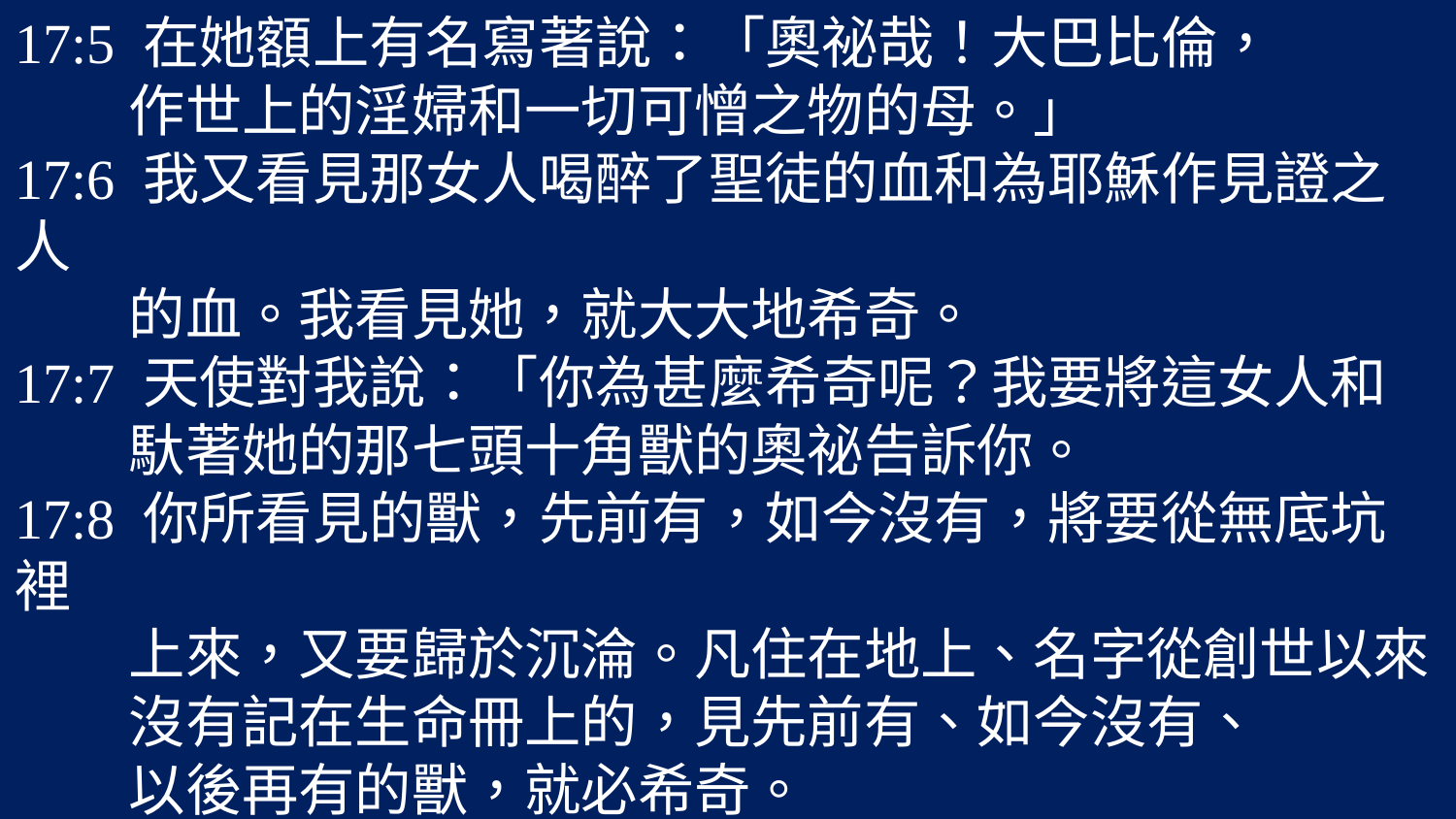

17:5 在她額上有名寫著說：「奧祕哉！大巴比倫，
        作世上的淫婦和一切可憎之物的母。」
17:6 我又看見那女人喝醉了聖徒的血和為耶穌作見證之人
        的血。我看見她，就大大地希奇。
17:7 天使對我說：「你為甚麼希奇呢？我要將這女人和
        馱著她的那七頭十角獸的奧祕告訴你。
17:8 你所看見的獸，先前有，如今沒有，將要從無底坑裡
        上來，又要歸於沉淪。凡住在地上、名字從創世以來
        沒有記在生命冊上的，見先前有、如今沒有、
        以後再有的獸，就必希奇。
17:9 智慧的心在此可以思想。那七頭就是女人所坐的
        七座山，